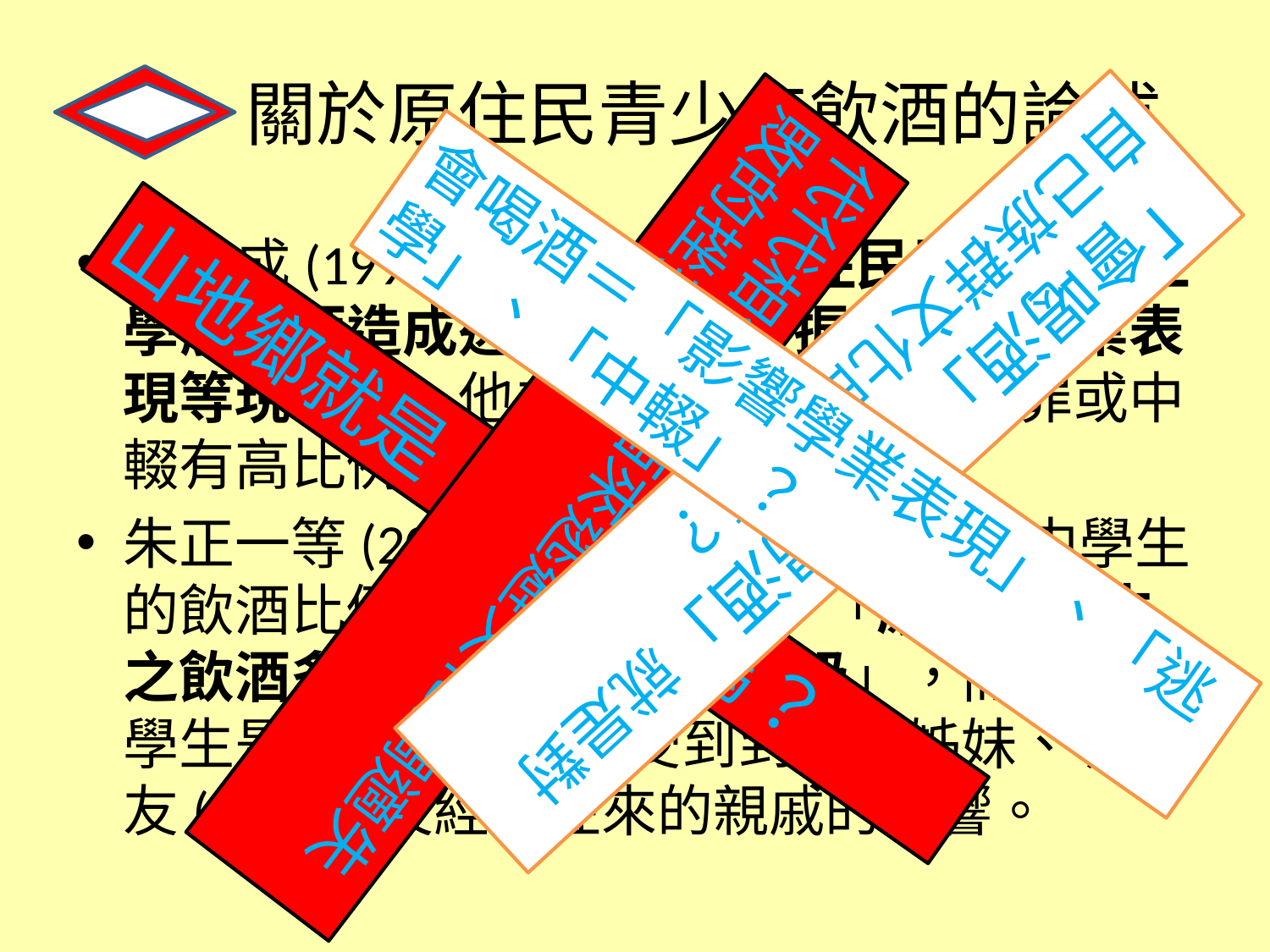

「會喝酒」「愛喝酒」就是對自己族群文化的背棄？
代代相傳藉酒來逃避文化調適失敗的挫折感？
# 關於原住民青少年飲酒的論述

陳全成(1998)調查指出「原住民青少年有上學前飲酒造成逃學、精神不振、影響學業表現等現象」，他主張原住民青少年犯罪或中輟有高比例都是因為酗酒所影響。
朱正一等(2007)研究宜蘭縣某山地鄉中學生的飲酒比例也高達36.40%，「原住民學生之飲酒多始自國小五、六年級」，而原住民學生是否飲酒主要是受到到兄弟姊妹、 朋友(同學)及經常往來的親戚的影響。
會喝酒＝「影響學業表現」、「逃學」、「中輟」？
山地鄉就是「酒鄉」嗎？